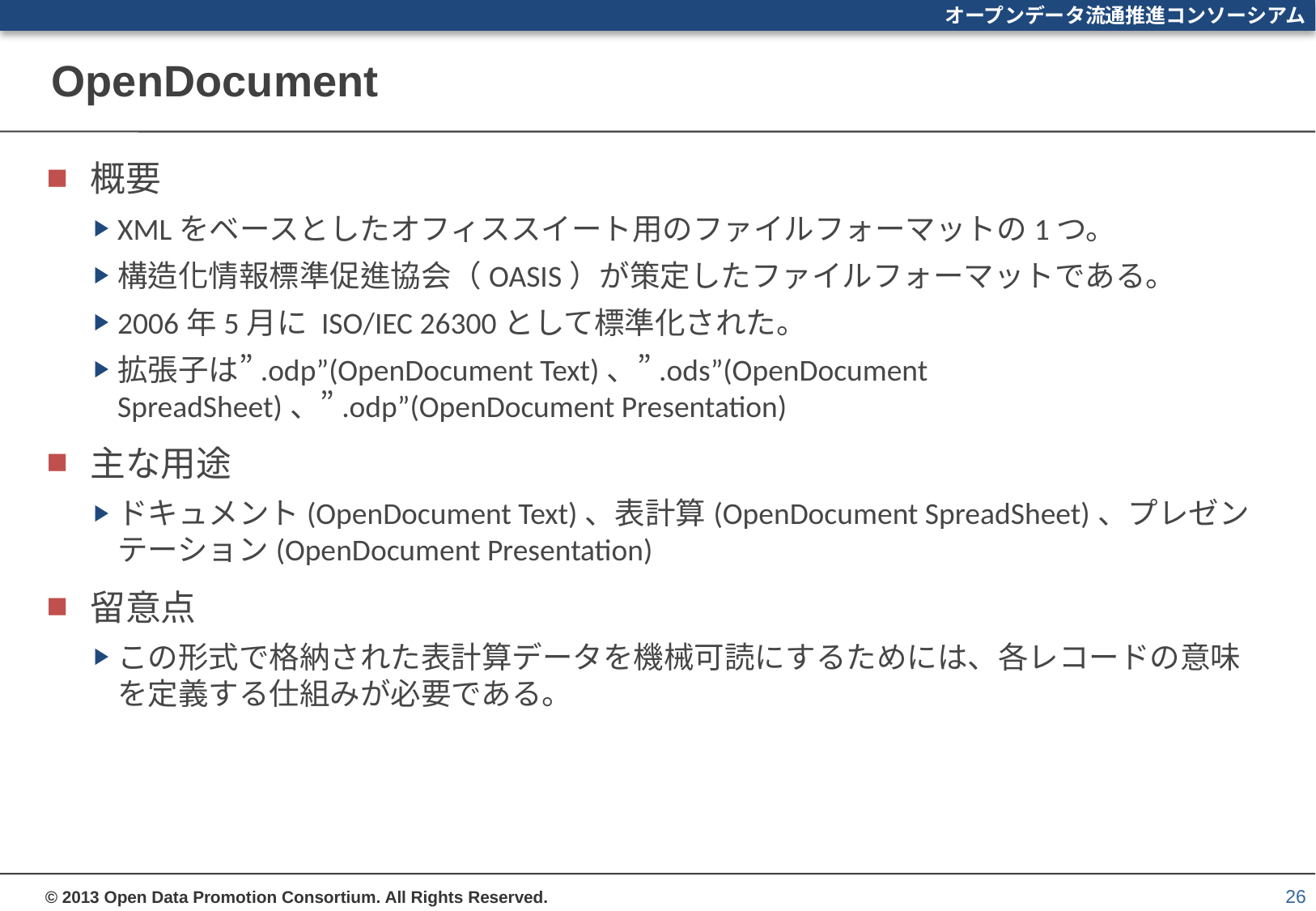

# OpenDocument
概要
XMLをベースとしたオフィススイート用のファイルフォーマットの1つ。
構造化情報標準促進協会（OASIS）が策定したファイルフォーマットである。
2006年5月に ISO/IEC 26300として標準化された。
拡張子は”.odp”(OpenDocument Text)、”.ods”(OpenDocument SpreadSheet)、”.odp”(OpenDocument Presentation)
主な用途
ドキュメント(OpenDocument Text)、表計算(OpenDocument SpreadSheet)、プレゼンテーション(OpenDocument Presentation)
留意点
この形式で格納された表計算データを機械可読にするためには、各レコードの意味を定義する仕組みが必要である。
26